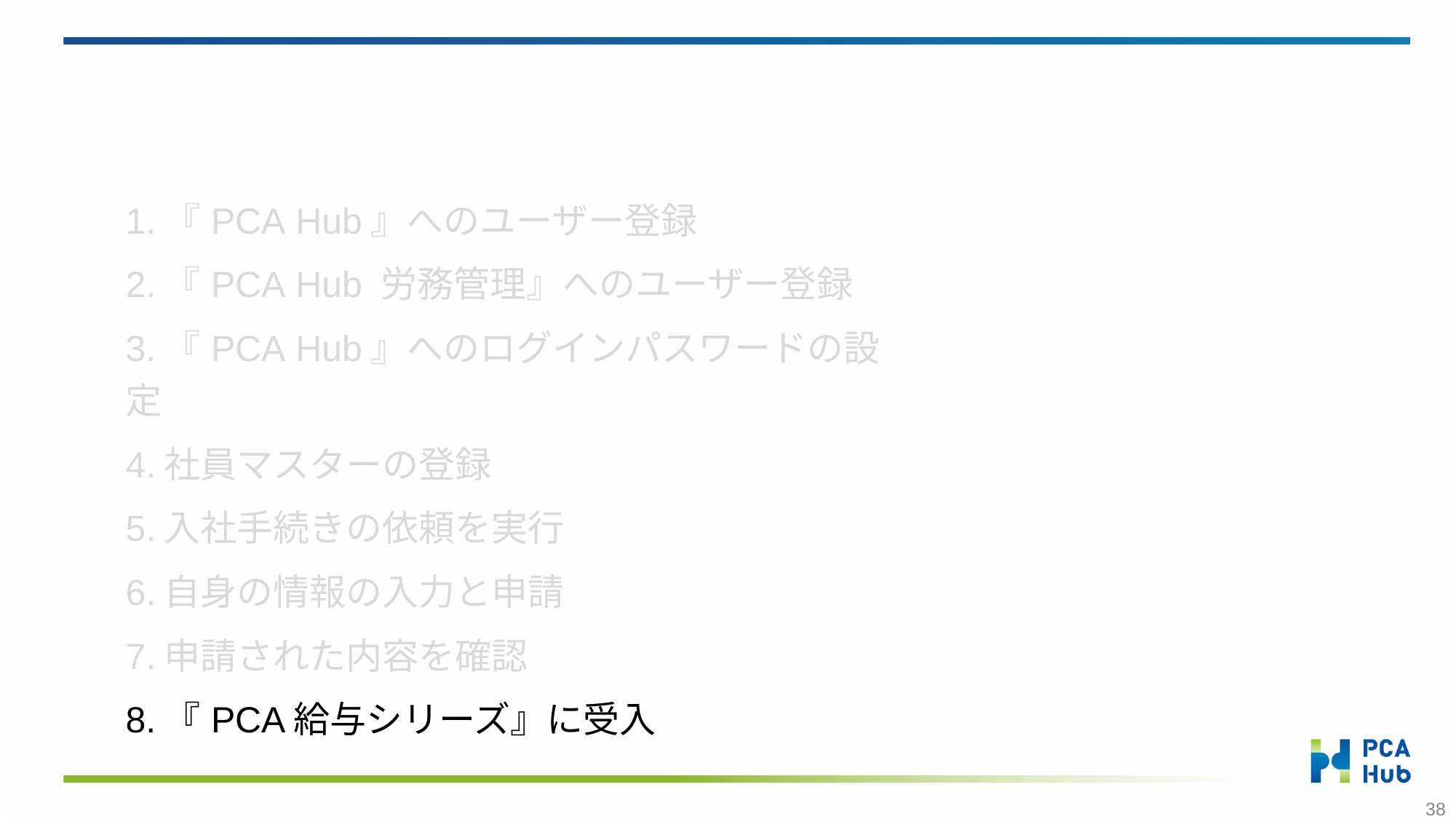

| 1.『PCA Hub』へのユーザー登録 |
| --- |
| 2.『PCA Hub 労務管理』へのユーザー登録 |
| 3.『PCA Hub』へのログインパスワードの設定 |
| 4.社員マスターの登録 |
| 5.入社手続きの依頼を実行 |
| 6.自身の情報の入力と申請 |
| 7.申請された内容を確認 |
| 8.『PCA給与シリーズ』に受入 |
38